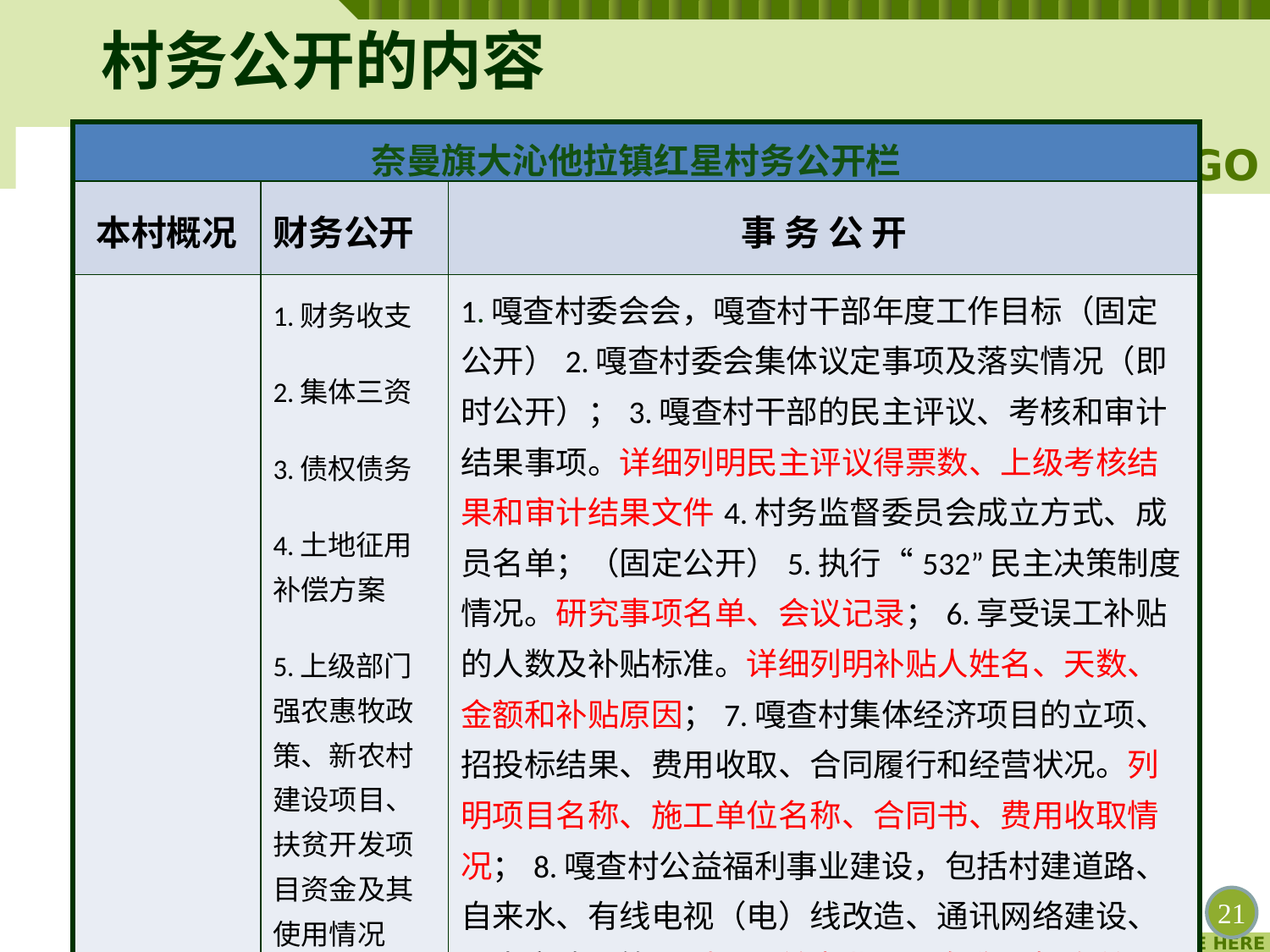

村务公开的内容
| 奈曼旗大沁他拉镇红星村务公开栏 |  |  |
| --- | --- | --- |
| 本村概况 | 财务公开 | 事 务 公 开 |
|  | 1.财务收支 2.集体三资 3.债权债务 4.土地征用补偿方案 5.上级部门强农惠牧政策、新农村建设项目、扶贫开发项目资金及其使用情况 （定期召开） | 1.嘎查村委会会，嘎查村干部年度工作目标（固定公开）2.嘎查村委会集体议定事项及落实情况（即时公开）；3.嘎查村干部的民主评议、考核和审计结果事项。详细列明民主评议得票数、上级考核结果和审计结果文件4.村务监督委员会成立方式、成员名单；（固定公开）5.执行“532”民主决策制度情况。研究事项名单、会议记录；6.享受误工补贴的人数及补贴标准。详细列明补贴人姓名、天数、金额和补贴原因；7.嘎查村集体经济项目的立项、招投标结果、费用收取、合同履行和经营状况。列明项目名称、施工单位名称、合同书、费用收取情况；8.嘎查村公益福利事业建设，包括村建道路、自来水、有线电视（电）线改造、通讯网络建设、卫生室建设等。列明公益事业项目名称、投资单位、金额、项目实施地等。（即时公开） |
21